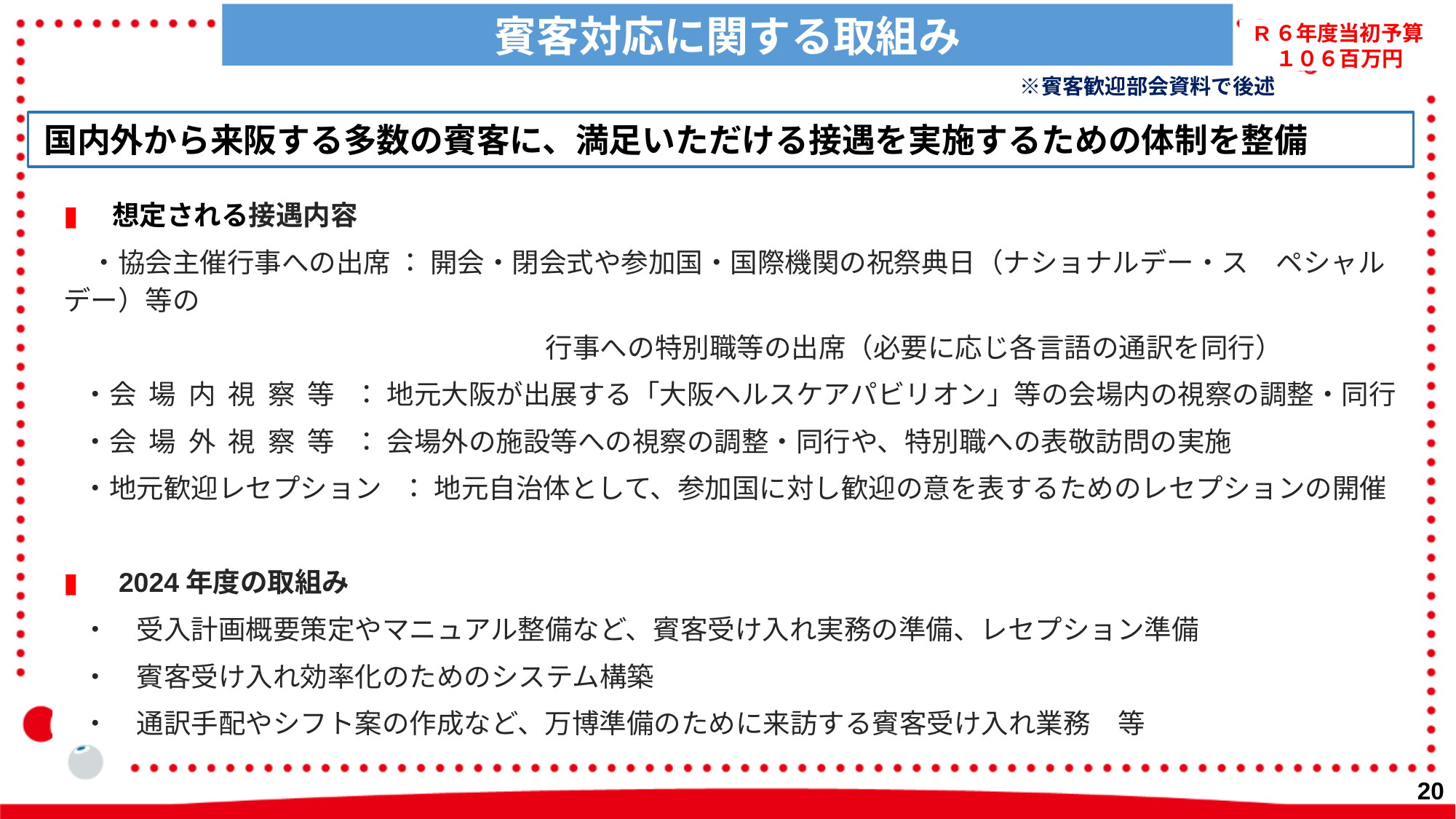

賓客対応に関する取組み
R６年度当初予算
　１０６百万円

　　※賓客歓迎部会資料で後述
国内外から来阪する多数の賓客に、満足いただける接遇を実施するための体制を整備
▮　想定される接遇内容
　・協会主催行事への出席 ： 開会・閉会式や参加国・国際機関の祝祭典日（ナショナルデー・ス　ペシャルデー）等の
　　　　　　　　　　　　　　　　　   行事への特別職等の出席（必要に応じ各言語の通訳を同行）
  ・会  場  内  視  察  等   ： 地元大阪が出展する「大阪ヘルスケアパビリオン」等の会場内の視察の調整・同行
  ・会  場  外  視  察  等   ： 会場外の施設等への視察の調整・同行や、特別職への表敬訪問の実施
  ・地元歓迎レセプション   ： 地元自治体として、参加国に対し歓迎の意を表するためのレセプションの開催

▮　2024年度の取組み
  ・　受入計画概要策定やマニュアル整備など、賓客受け入れ実務の準備、レセプション準備
  ・　賓客受け入れ効率化のためのシステム構築
  ・　通訳手配やシフト案の作成など、万博準備のために来訪する賓客受け入れ業務　等

20